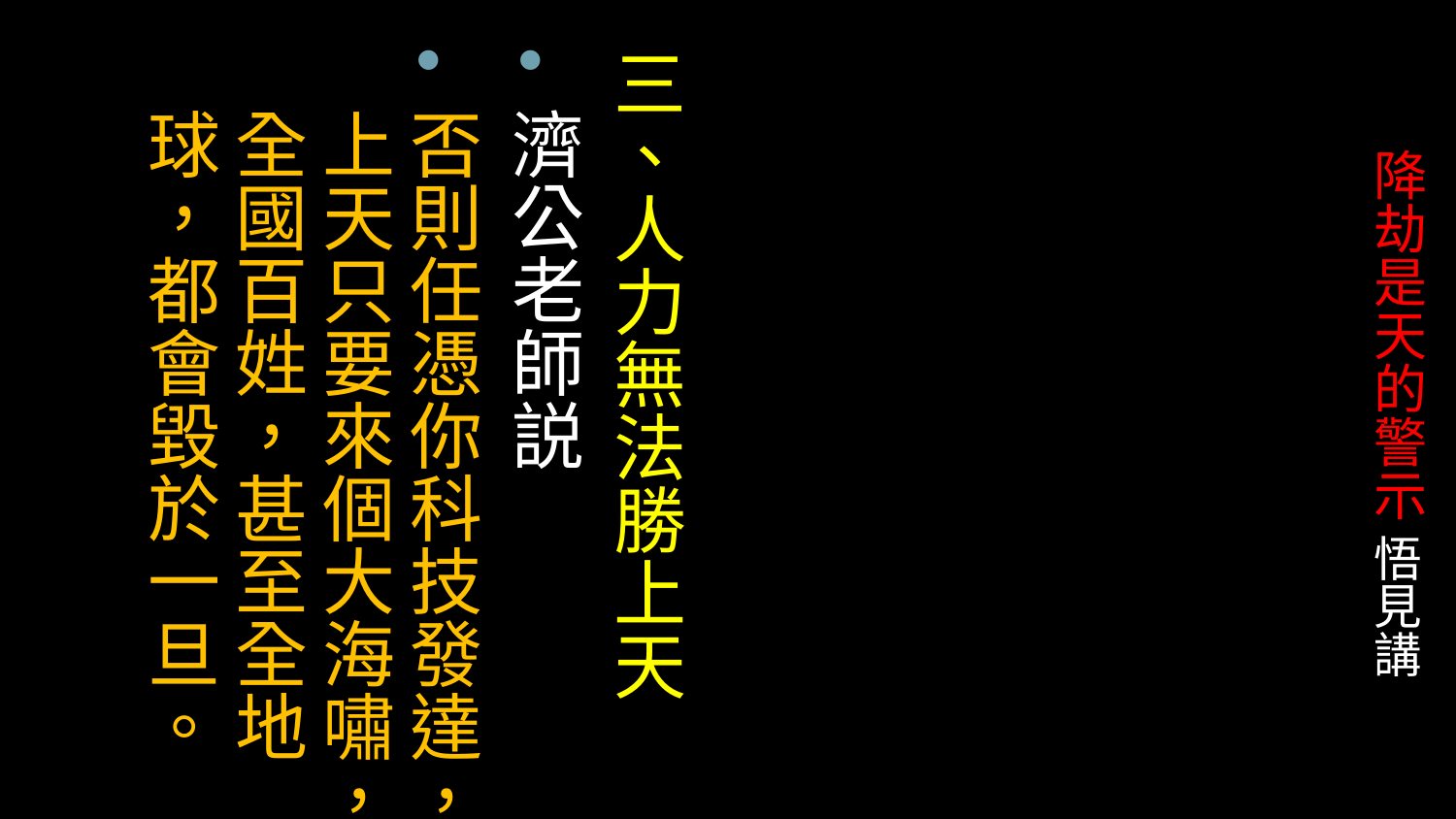

三、人力無法勝上天
濟公老師説
否則任憑你科技發達，上天只要來個大海嘯，全國百姓，甚至全地球，都會毀於一旦。

# 降劫是天的警示 悟見講